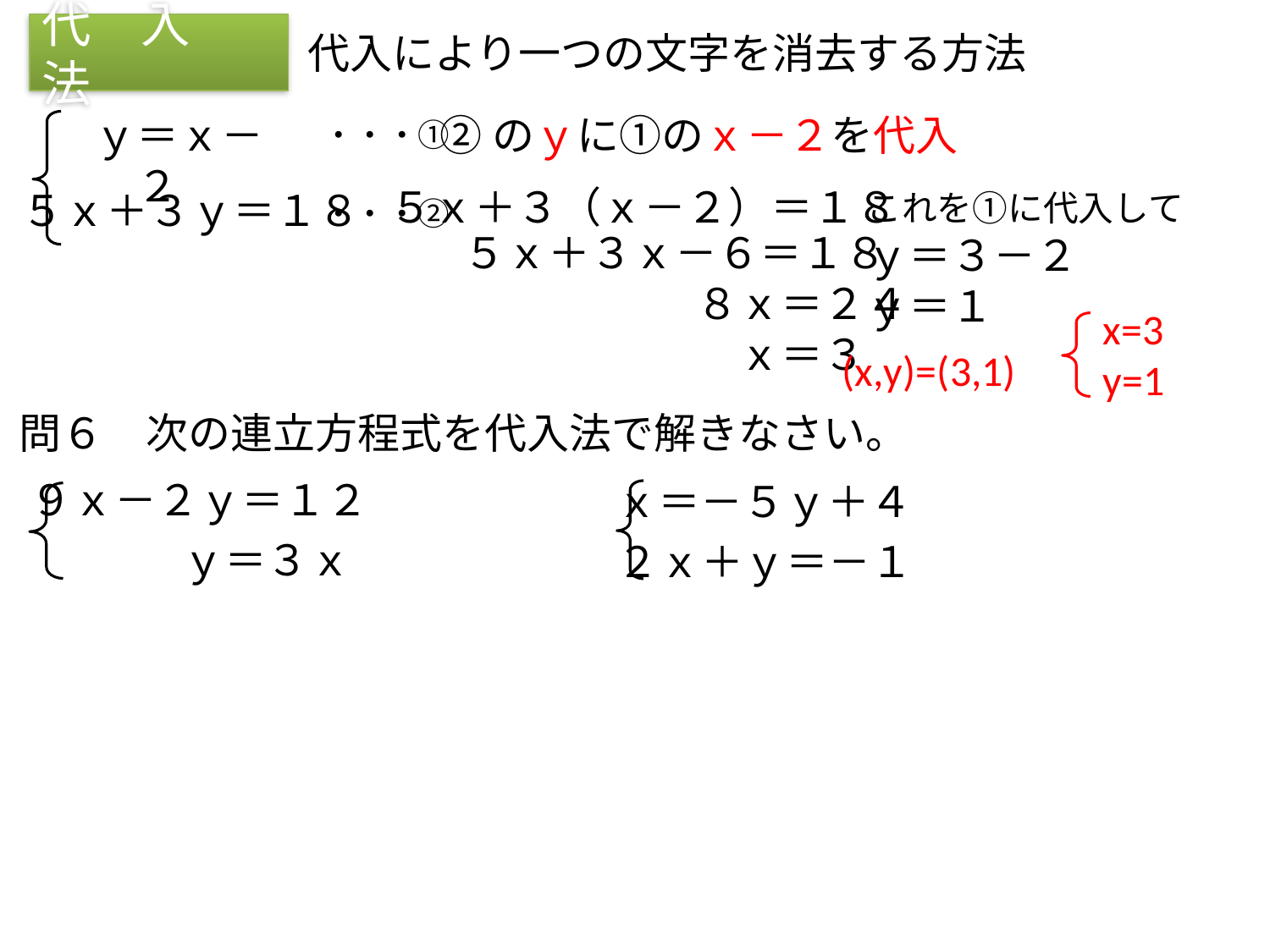

代　入　法
代入により一つの文字を消去する方法
ｙ＝ｘ－２
②のｙに①のｘ－２を代入
・・・①

５ｘ＋３（ｘ－２）＝１８
５ｘ＋３ｙ＝１８
これを①に代入して
ｙ＝３－２
ｙ＝１
・・・②
５ｘ＋３ｘ－６＝１８
　　　　　　８ｘ＝２４
　　　　　　ｘ＝３
x=3
y=1

(x,y)=(3,1)
# 問６　次の連立方程式を代入法で解きなさい。
９ｘ－２ｙ＝１２
ｘ＝－５ｙ＋４

ｙ＝３ｘ
２ｘ＋ｙ＝－１